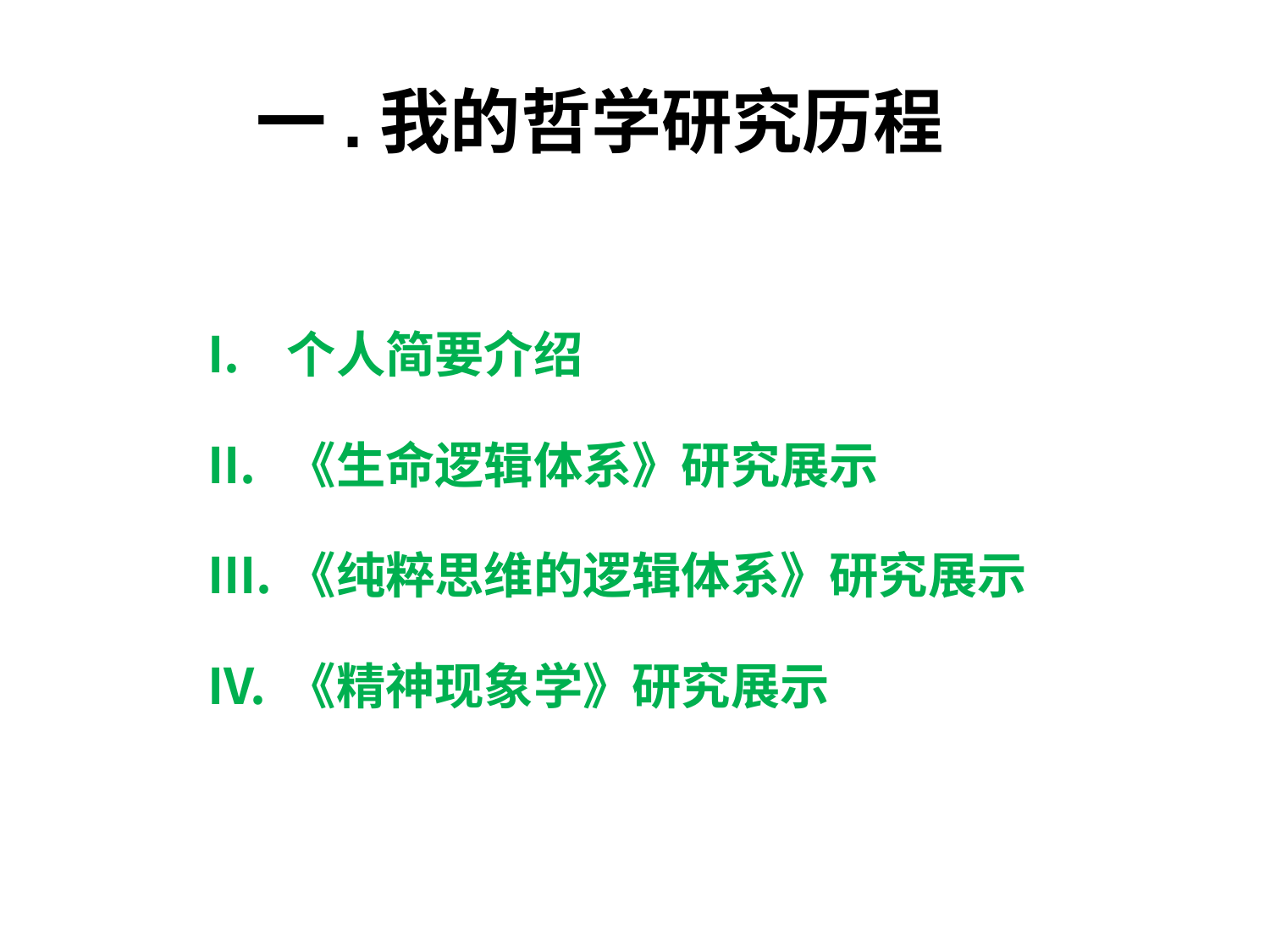

一.我的哲学研究历程
个人简要介绍
《生命逻辑体系》研究展示
《纯粹思维的逻辑体系》研究展示
《精神现象学》研究展示